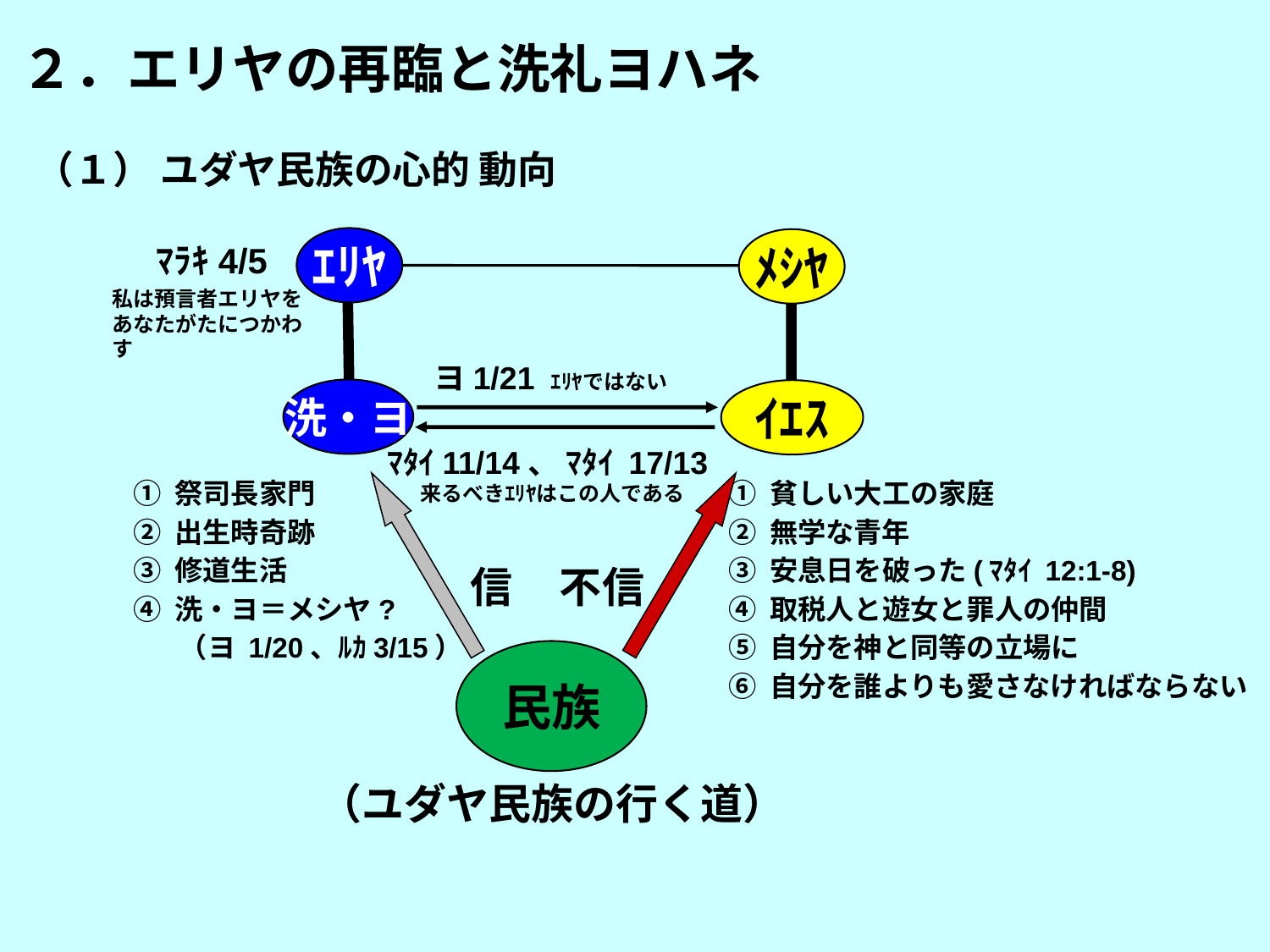

２．エリヤの再臨と洗礼ヨハネ
（１） ユダヤ民族の心的 動向
ｴﾘﾔ
ﾒｼﾔ
ﾏﾗｷ4/5

私は預言者エリヤを
あなたがたにつかわす

ヨ1/21 ｴﾘﾔではない
洗・ヨ
ｲｴｽ

ﾏﾀｲ11/14、 ﾏﾀｲ 17/13
来るべきｴﾘﾔはこの人である
① 祭司長家門
② 出生時奇跡
③ 修道生活
④ 洗・ヨ＝メシヤ?
     （ヨ 1/20、ﾙｶ3/15）
① 貧しい大工の家庭
② 無学な青年
③ 安息日を破った(ﾏﾀｲ 12:1-8)
④ 取税人と遊女と罪人の仲間
⑤ 自分を神と同等の立場に
⑥ 自分を誰よりも愛さなければならない

信     不信
民族
（ユダヤ民族の行く道）